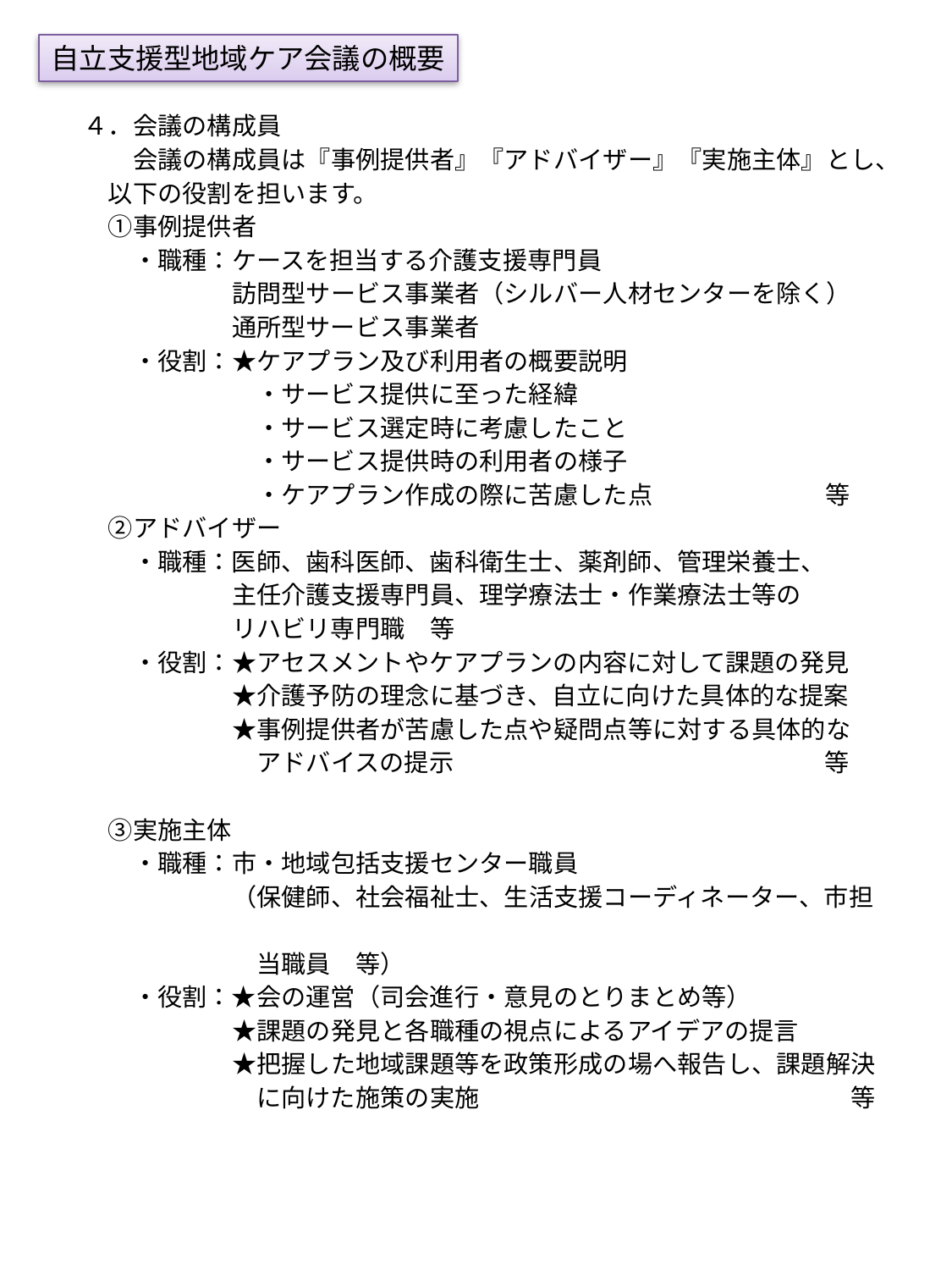

自立支援型地域ケア会議の概要
　４．会議の構成員
　　　会議の構成員は『事例提供者』『アドバイザー』『実施主体』とし、
　　以下の役割を担います。
　　①事例提供者
　　　・職種：ケースを担当する介護支援専門員
　　　　　　　訪問型サービス事業者（シルバー人材センターを除く）
　　　　　　　通所型サービス事業者
　　　・役割：★ケアプラン及び利用者の概要説明
　　　　　　　　・サービス提供に至った経緯
　　　　　　　　・サービス選定時に考慮したこと
　　　　　　　　・サービス提供時の利用者の様子
　　　　　　　　・ケアプラン作成の際に苦慮した点　　　　　　　等
　　②アドバイザー
　　　・職種：医師、歯科医師、歯科衛生士、薬剤師、管理栄養士、
　　　　　　　主任介護支援専門員、理学療法士・作業療法士等の
　　　　　　　リハビリ専門職　等
　　　・役割：★アセスメントやケアプランの内容に対して課題の発見
　　　　　　　★介護予防の理念に基づき、自立に向けた具体的な提案
　　　　　　　★事例提供者が苦慮した点や疑問点等に対する具体的な
　　　　　　　　アドバイスの提示　　　　　　　　　　　　　　　等

　　③実施主体
　　　・職種：市・地域包括支援センター職員
　　　　　　　（保健師、社会福祉士、生活支援コーディネーター、市担
　　　　　　　　当職員　等）
　　　・役割：★会の運営（司会進行・意見のとりまとめ等）
　　　　　　　★課題の発見と各職種の視点によるアイデアの提言
　　　　　　　★把握した地域課題等を政策形成の場へ報告し、課題解決
　　　　　　　　に向けた施策の実施　　　　　　　　　　　　　　　等